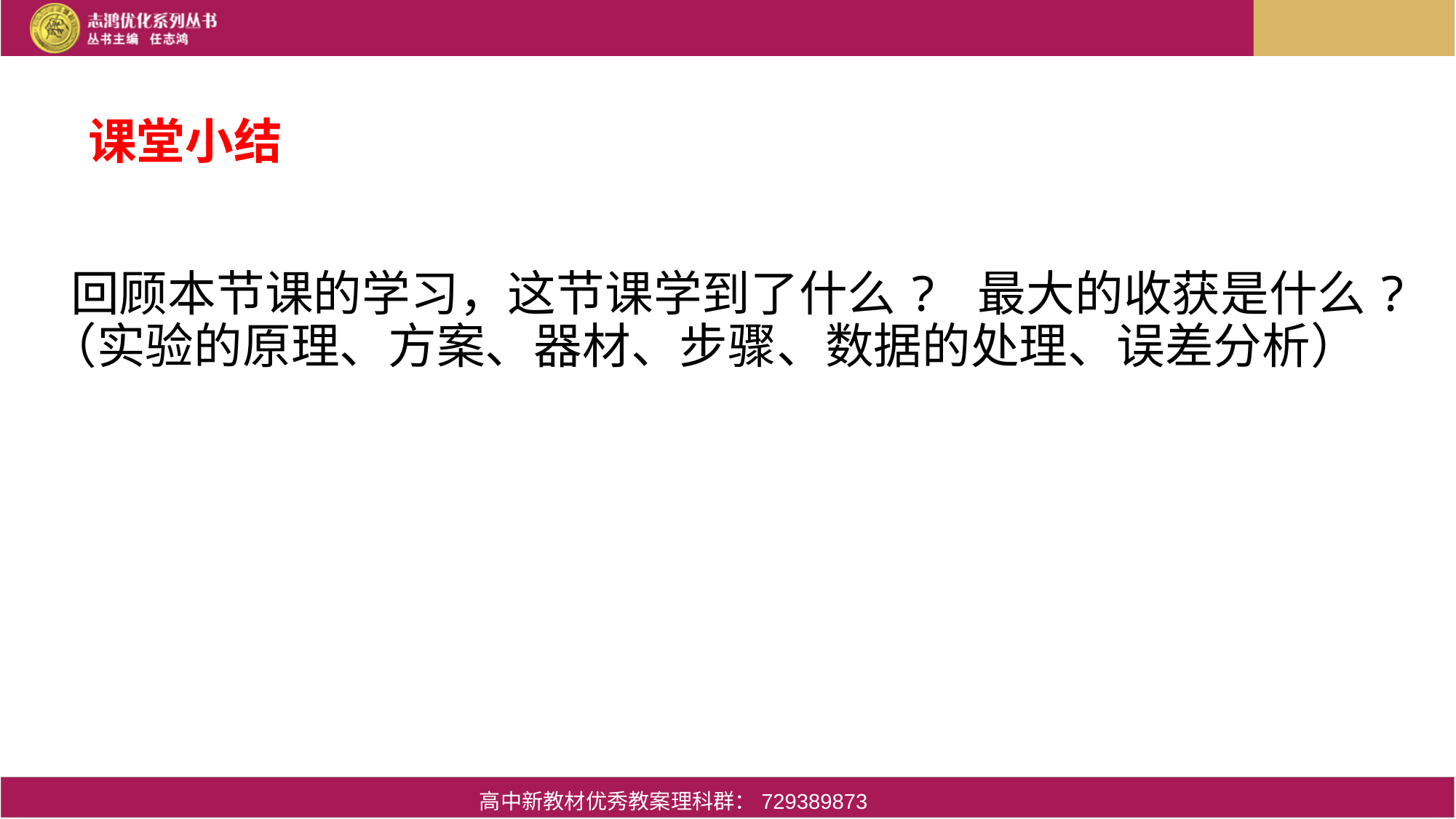

课堂小结
 回顾本节课的学习，这节课学到了什么? 最大的收获是什么?（实验的原理、方案、器材、步骤、数据的处理、误差分析）